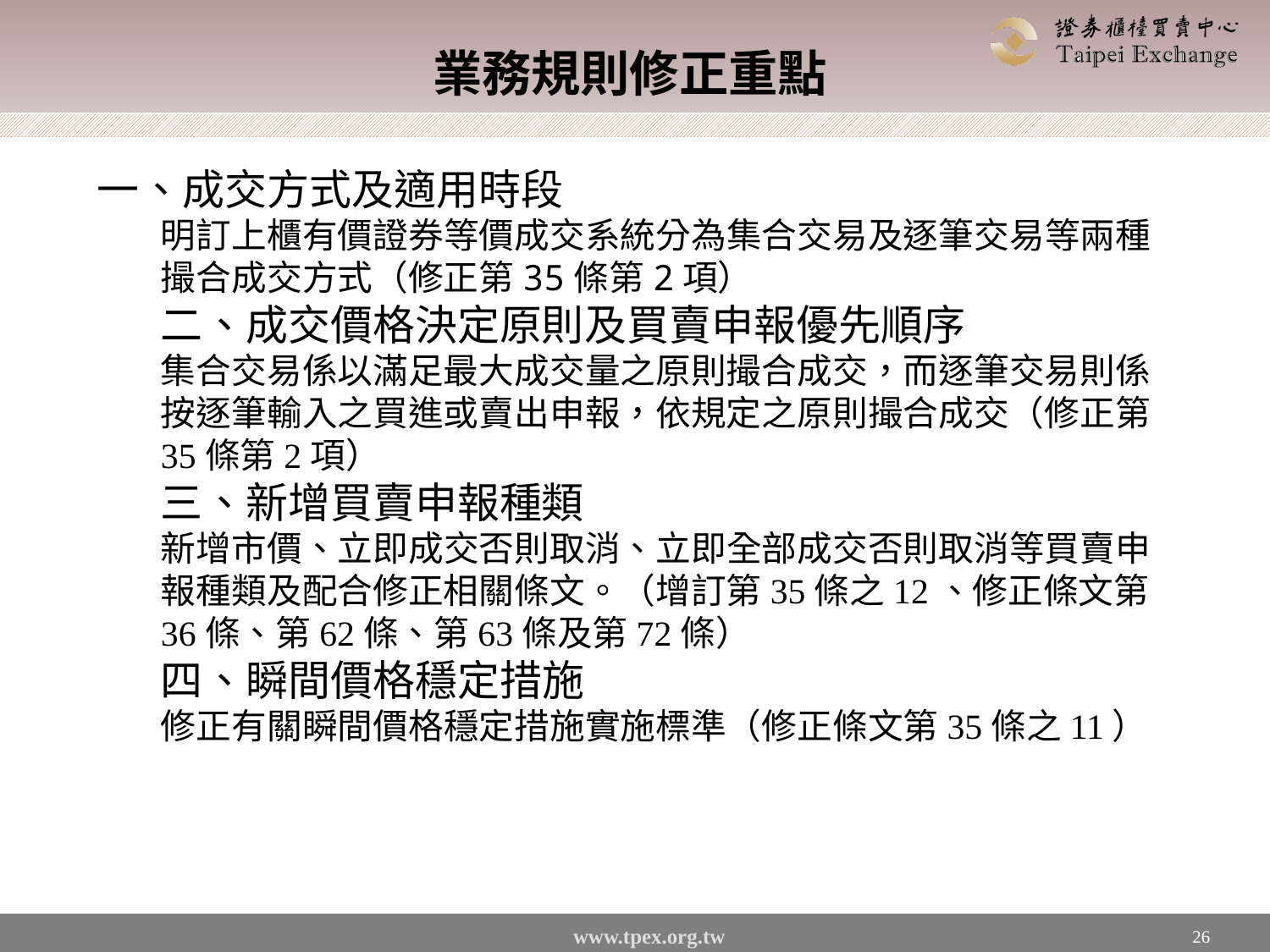

# 業務規則修正重點
一、成交方式及適用時段
明訂上櫃有價證券等價成交系統分為集合交易及逐筆交易等兩種撮合成交方式（修正第35條第2項）
二、成交價格決定原則及買賣申報優先順序
集合交易係以滿足最大成交量之原則撮合成交，而逐筆交易則係按逐筆輸入之買進或賣出申報，依規定之原則撮合成交（修正第35條第2項）
三、新增買賣申報種類
新增市價、立即成交否則取消、立即全部成交否則取消等買賣申報種類及配合修正相關條文。（增訂第35條之12、修正條文第36條、第62條、第63條及第72條）
四、瞬間價格穩定措施
修正有關瞬間價格穩定措施實施標準（修正條文第35條之11）

26